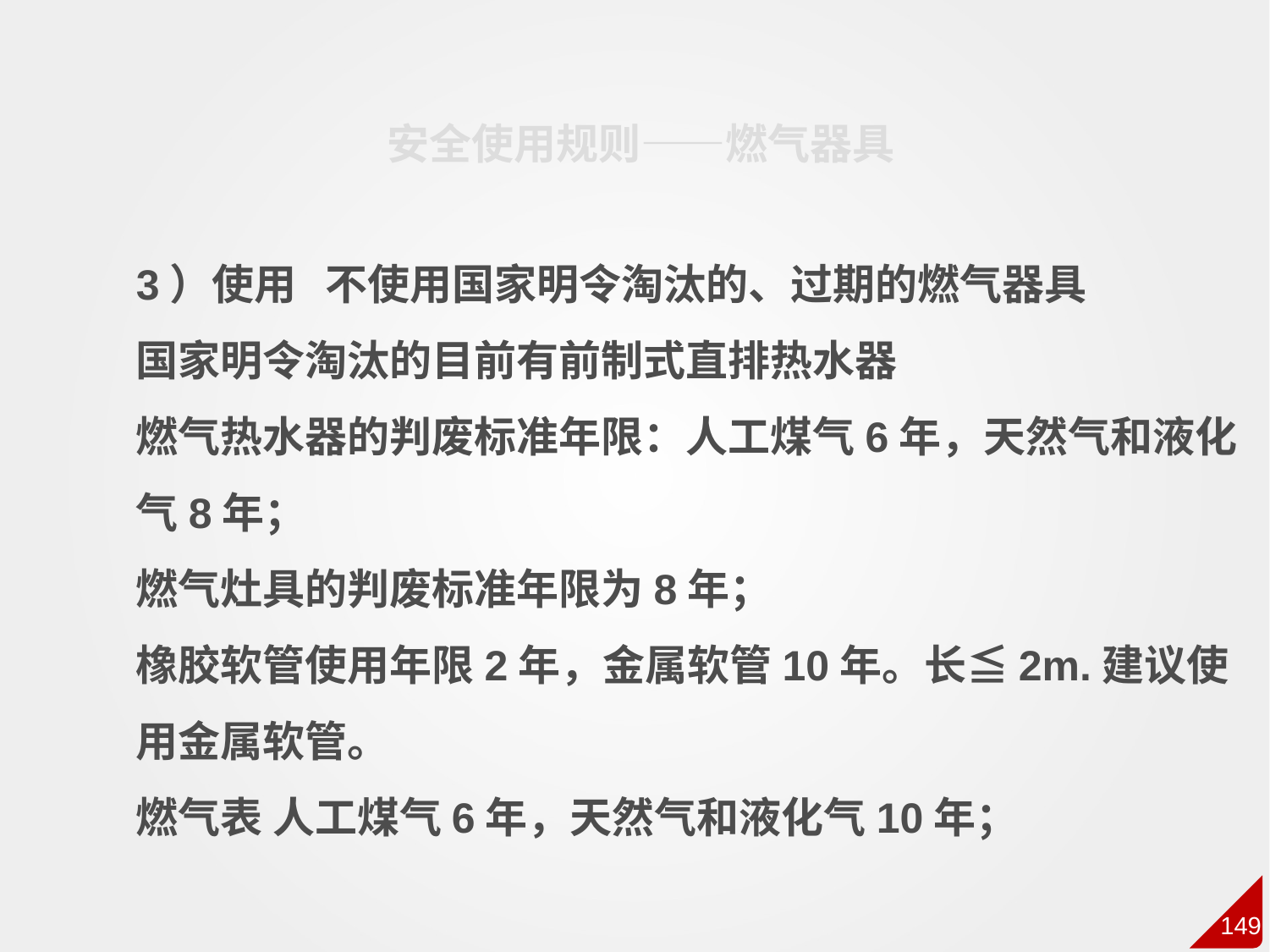

安全使用规则——燃气器具

3）使用   不使用国家明令淘汰的、过期的燃气器具
国家明令淘汰的目前有前制式直排热水器
燃气热水器的判废标准年限：人工煤气6年，天然气和液化气8年；
燃气灶具的判废标准年限为8年；
橡胶软管使用年限2年，金属软管10年。长≦2m.建议使用金属软管。
燃气表 人工煤气6年，天然气和液化气10年；